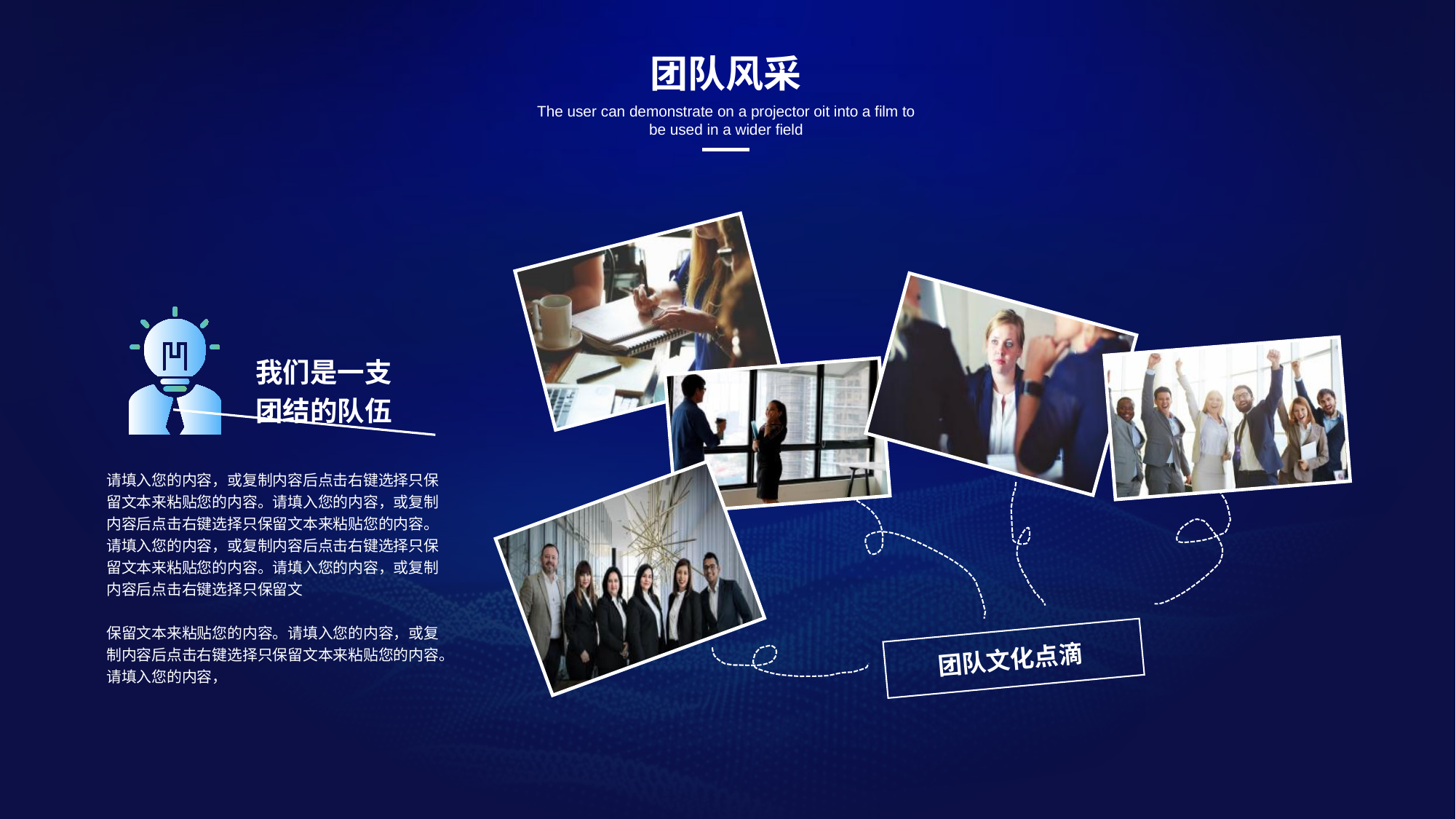

团队风采
The user can demonstrate on a projector oit into a film to be used in a wider field

我们是一支
团结的队伍

请填入您的内容，或复制内容后点击右键选择只保留文本来粘贴您的内容。请填入您的内容，或复制内容后点击右键选择只保留文本来粘贴您的内容。请填入您的内容，或复制内容后点击右键选择只保留文本来粘贴您的内容。请填入您的内容，或复制内容后点击右键选择只保留文

保留文本来粘贴您的内容。请填入您的内容，或复制内容后点击右键选择只保留文本来粘贴您的内容。请填入您的内容，

团队文化点滴